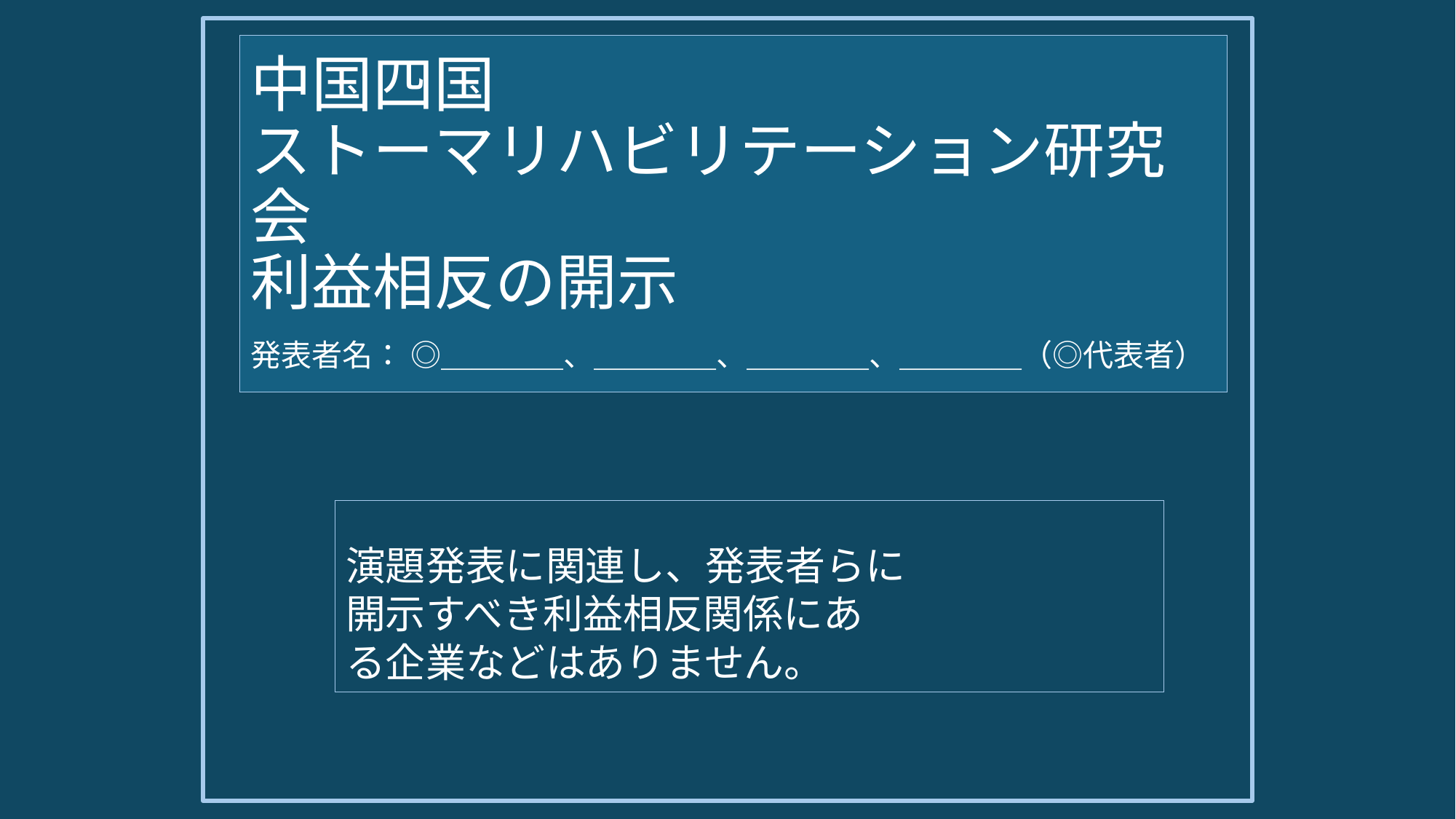

# 中国四国 ストーマリハビリテーション研究会 利益相反の開示 　 発表者名： ◎＿＿＿＿、＿＿＿＿、＿＿＿＿、＿＿＿＿（◎代表者）

演題発表に関連し、発表者らに
開示すべき利益相反関係にあ
る企業などはありません。